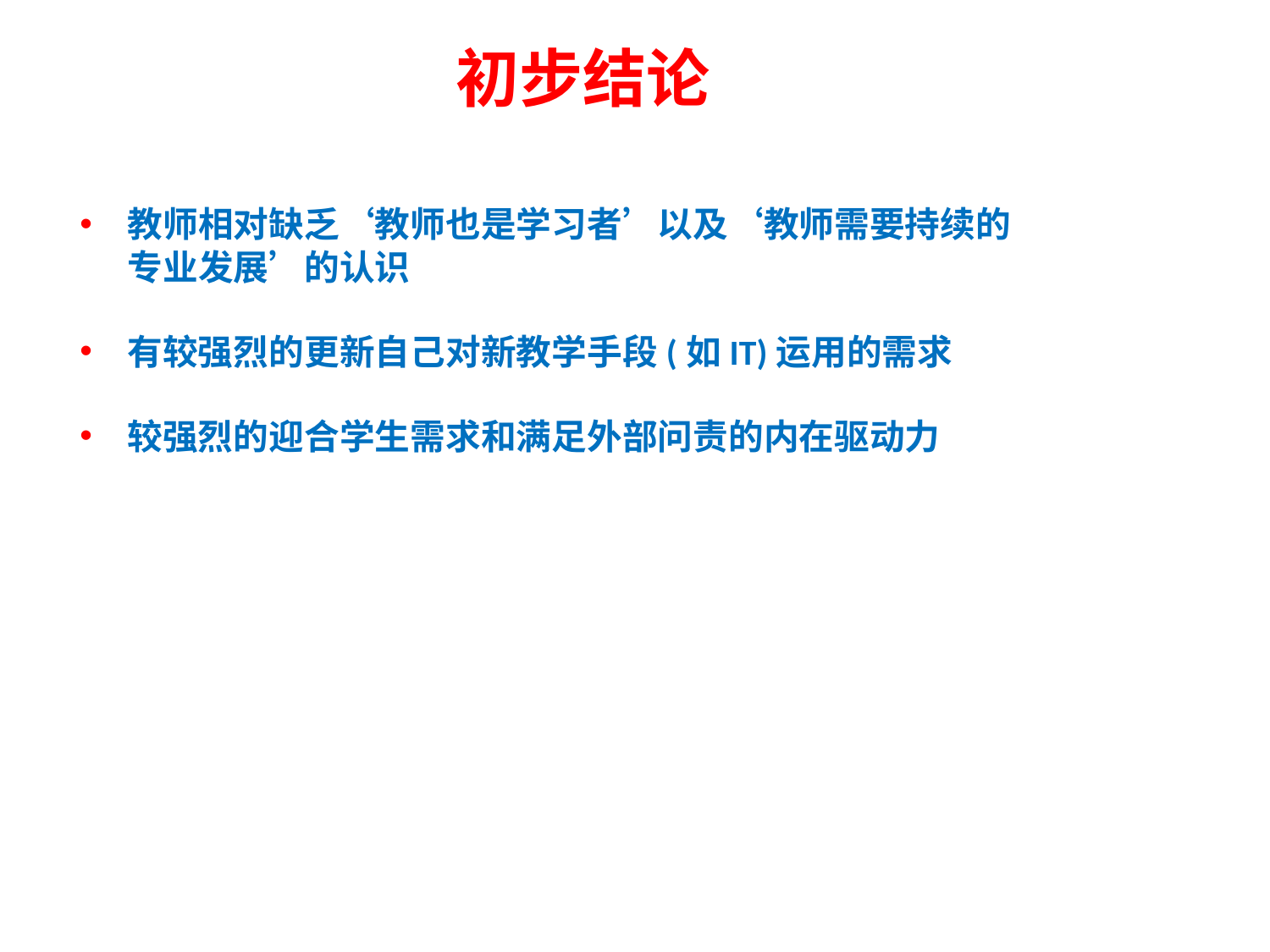

# 初步结论
教师相对缺乏‘教师也是学习者’以及‘教师需要持续的专业发展’的认识
有较强烈的更新自己对新教学手段(如IT)运用的需求
较强烈的迎合学生需求和满足外部问责的内在驱动力